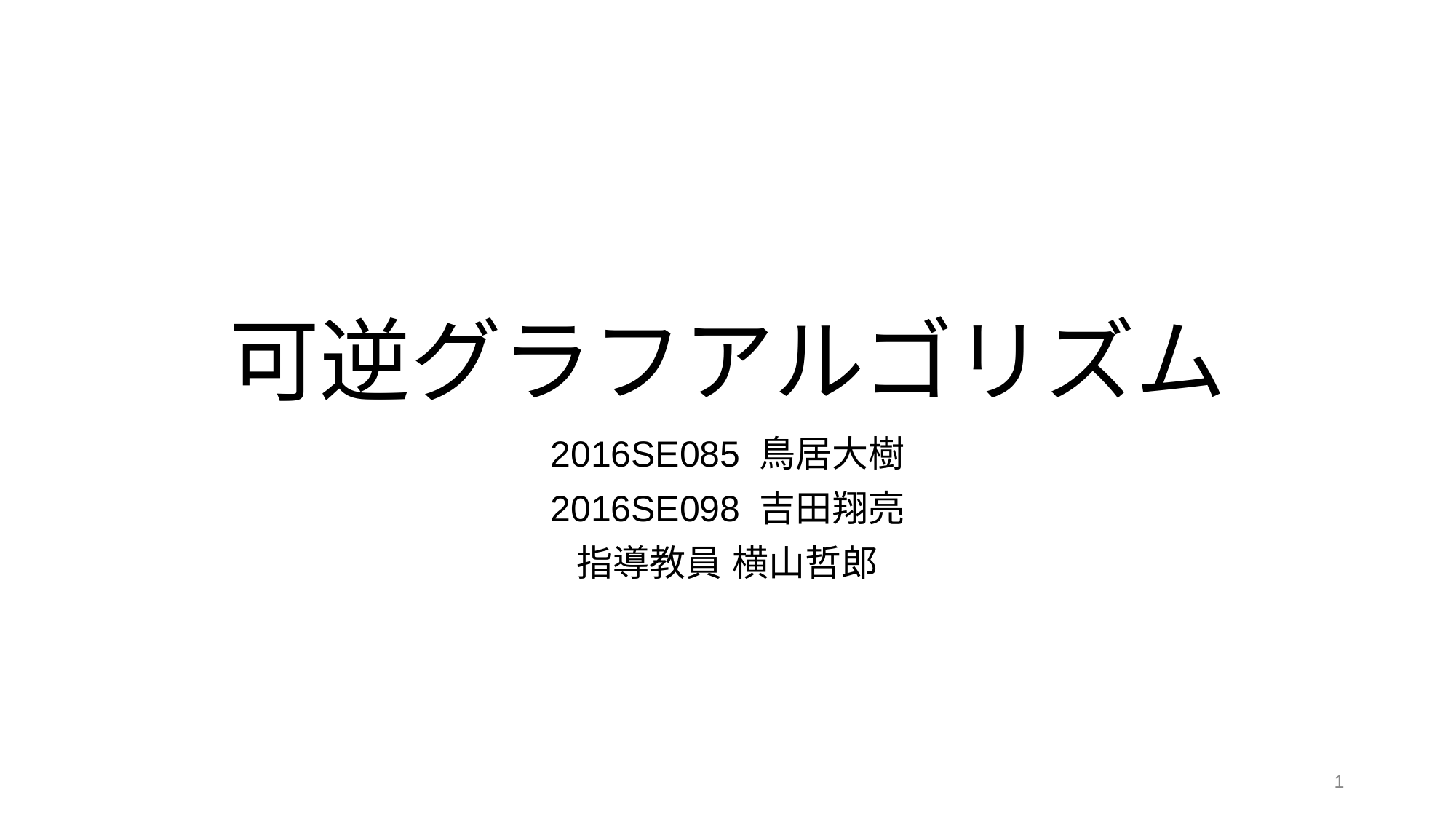

# 可逆グラフアルゴリズム
2016SE085 鳥居大樹
2016SE098 吉田翔亮
指導教員 横山哲郎
1